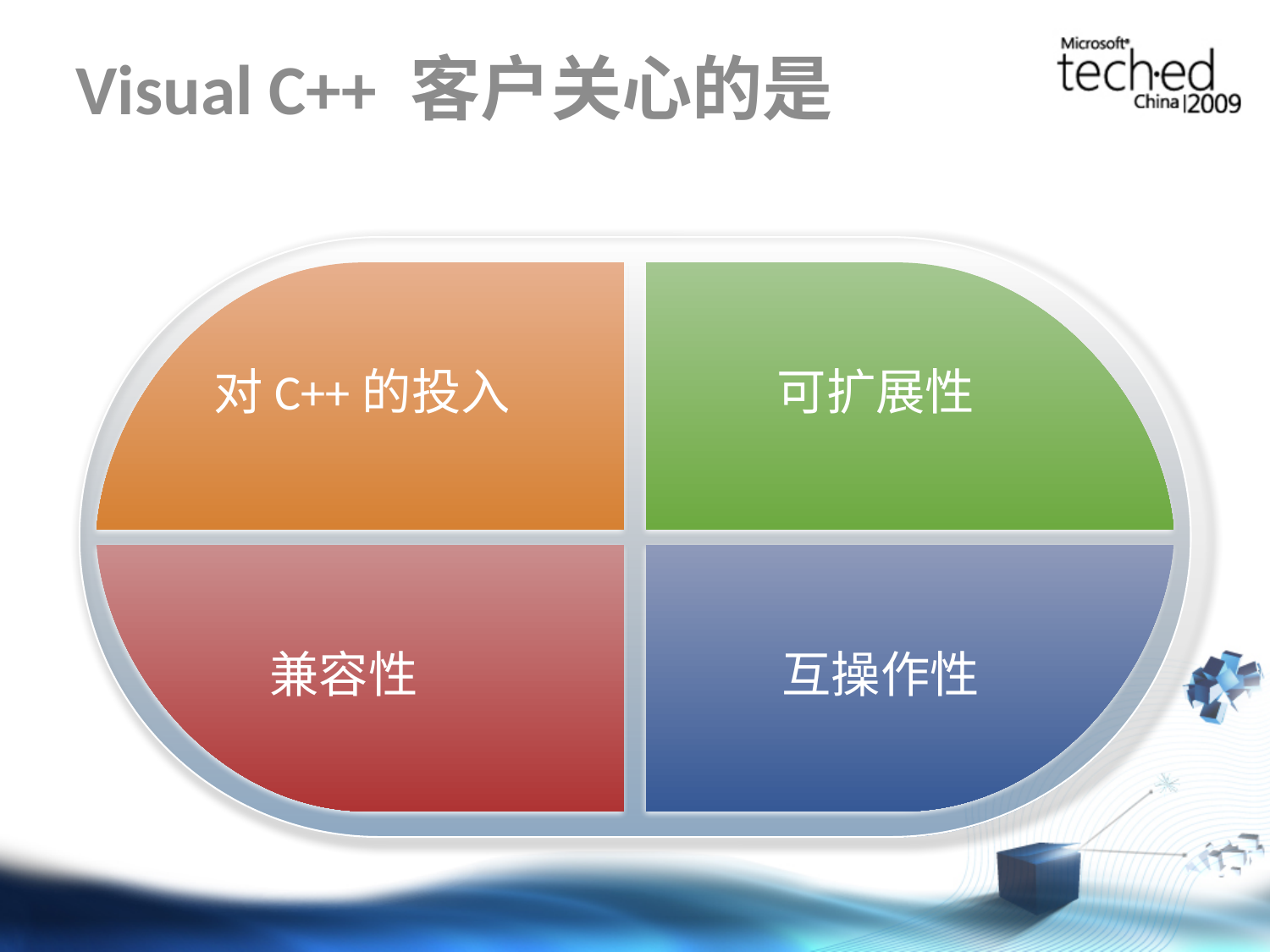

# Visual C++ 客户关心的是

对C++的投入
可扩展性

兼容性
互操作性